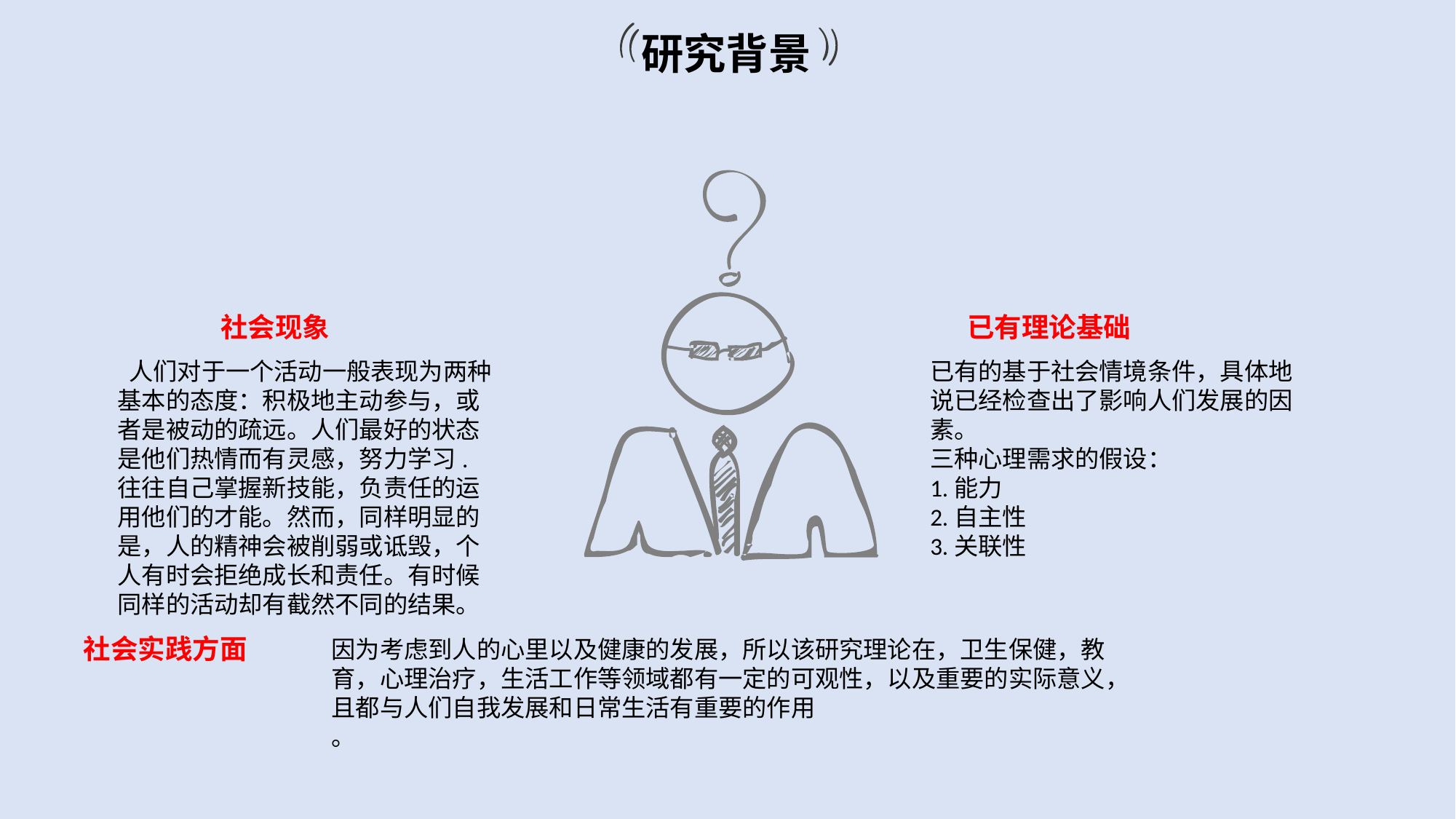

研究背景

社会现象
已有理论基础
 人们对于一个活动一般表现为两种基本的态度：积极地主动参与，或者是被动的疏远。人们最好的状态是他们热情而有灵感，努力学习.往往自己掌握新技能，负责任的运用他们的才能。然而，同样明显的是，人的精神会被削弱或诋毁，个人有时会拒绝成长和责任。有时候同样的活动却有截然不同的结果。
已有的基于社会情境条件，具体地说已经检查出了影响人们发展的因素。
三种心理需求的假设：
1.能力
2.自主性
3.关联性
社会实践方面
因为考虑到人的心里以及健康的发展，所以该研究理论在，卫生保健，教育，心理治疗，生活工作等领域都有一定的可观性，以及重要的实际意义，且都与人们自我发展和日常生活有重要的作用
。